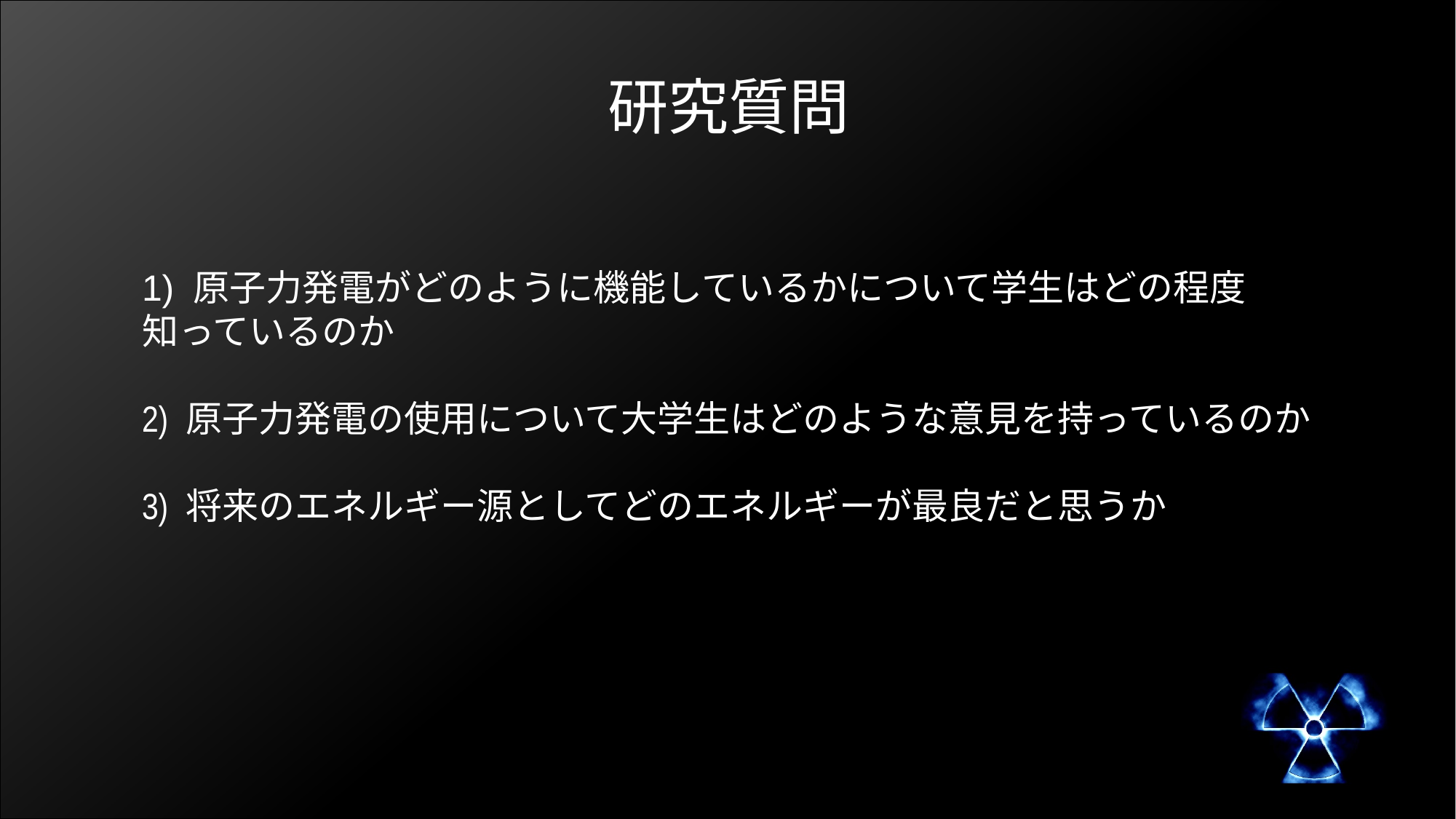

# 研究質問
1) 原子力発電がどのように機能しているかについて学生はどの程度知っているのか

2) 原子力発電の使用について大学生はどのような意見を持っているのか

3) 将来のエネルギー源としてどのエネルギーが最良だと思うか